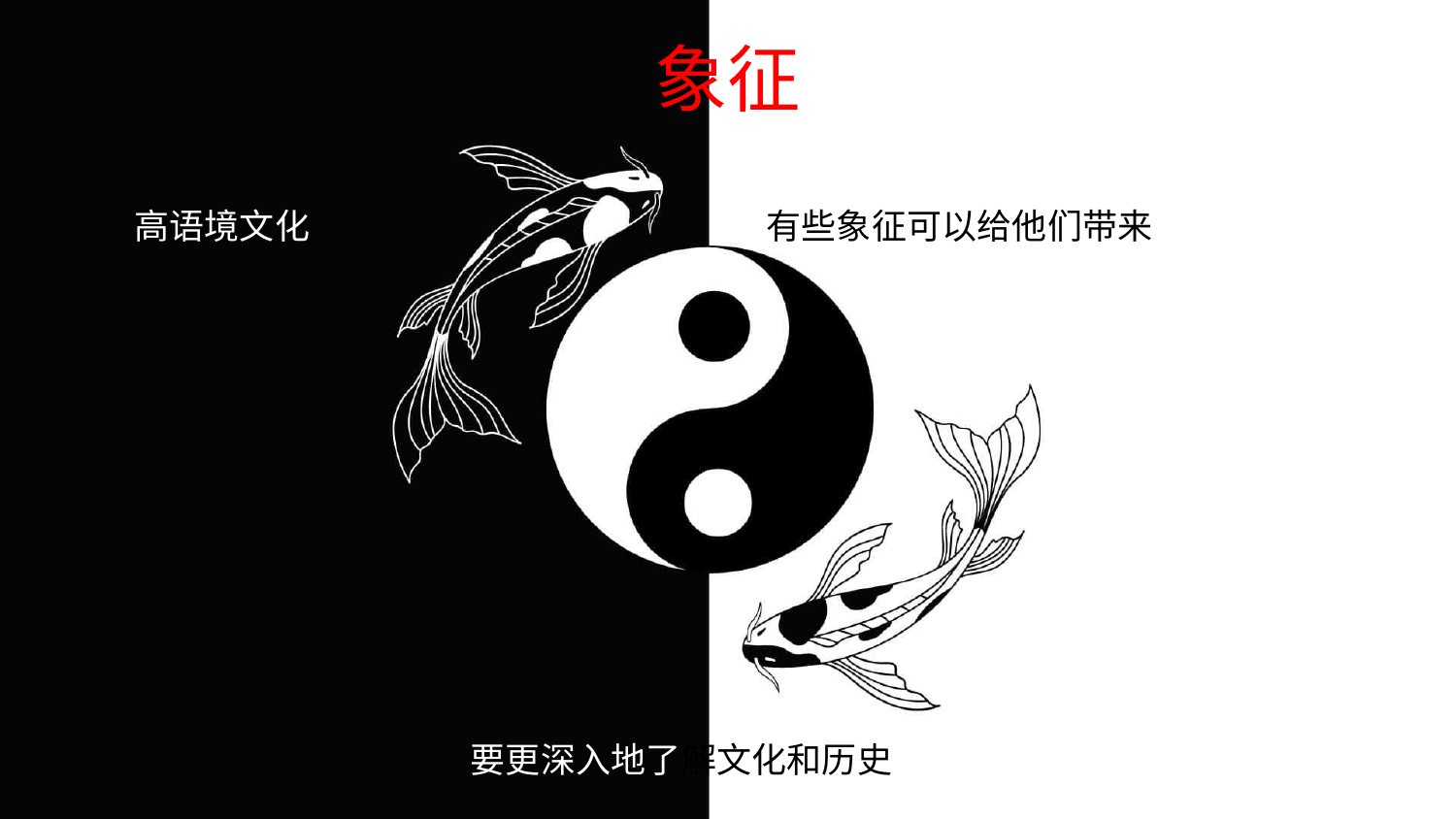

# 象征
高语境文化                                               有些象征可以给他们带来幸福

     要更深入地了解文化和历史